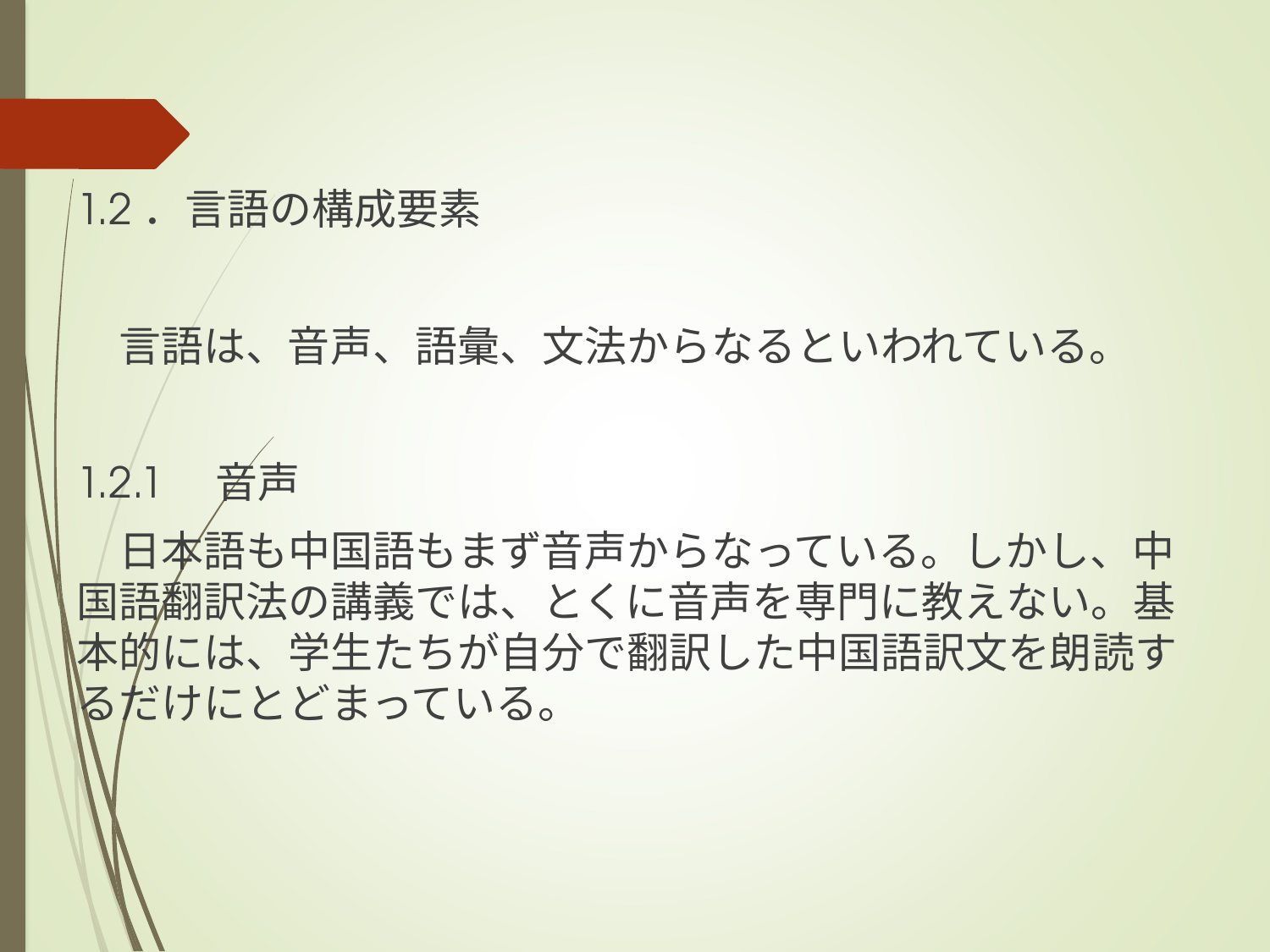

1.2．言語の構成要素

　言語は、音声、語彙、文法からなるといわれている。

1.2.1　音声
　日本語も中国語もまず音声からなっている。しかし、中国語翻訳法の講義では、とくに音声を専門に教えない。基本的には、学生たちが自分で翻訳した中国語訳文を朗読するだけにとどまっている。